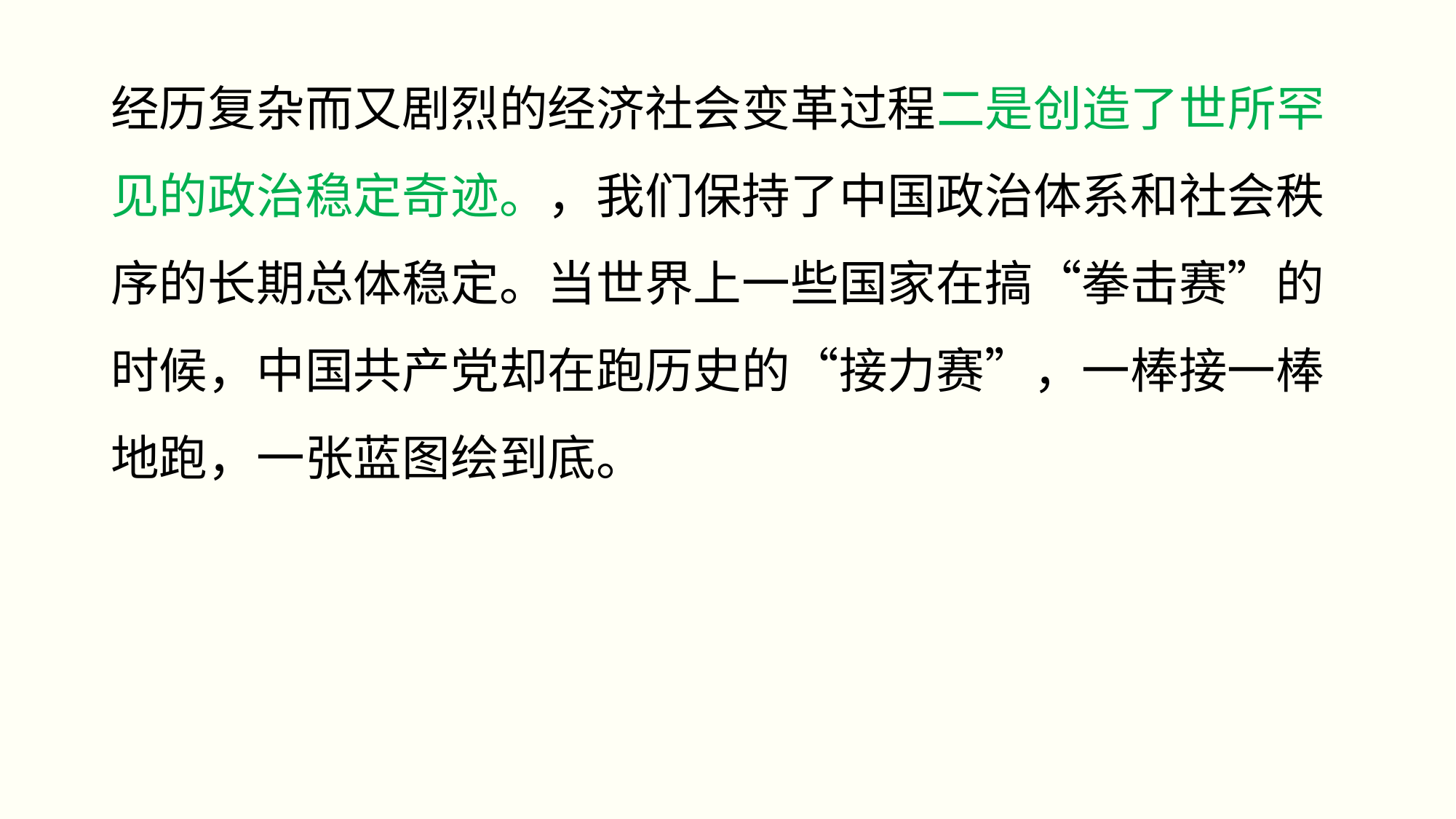

# 经历复杂而又剧烈的经济社会变革过程二是创造了世所罕见的政治稳定奇迹。，我们保持了中国政治体系和社会秩序的长期总体稳定。当世界上一些国家在搞“拳击赛”的时候，中国共产党却在跑历史的“接力赛”，一棒接一棒地跑，一张蓝图绘到底。